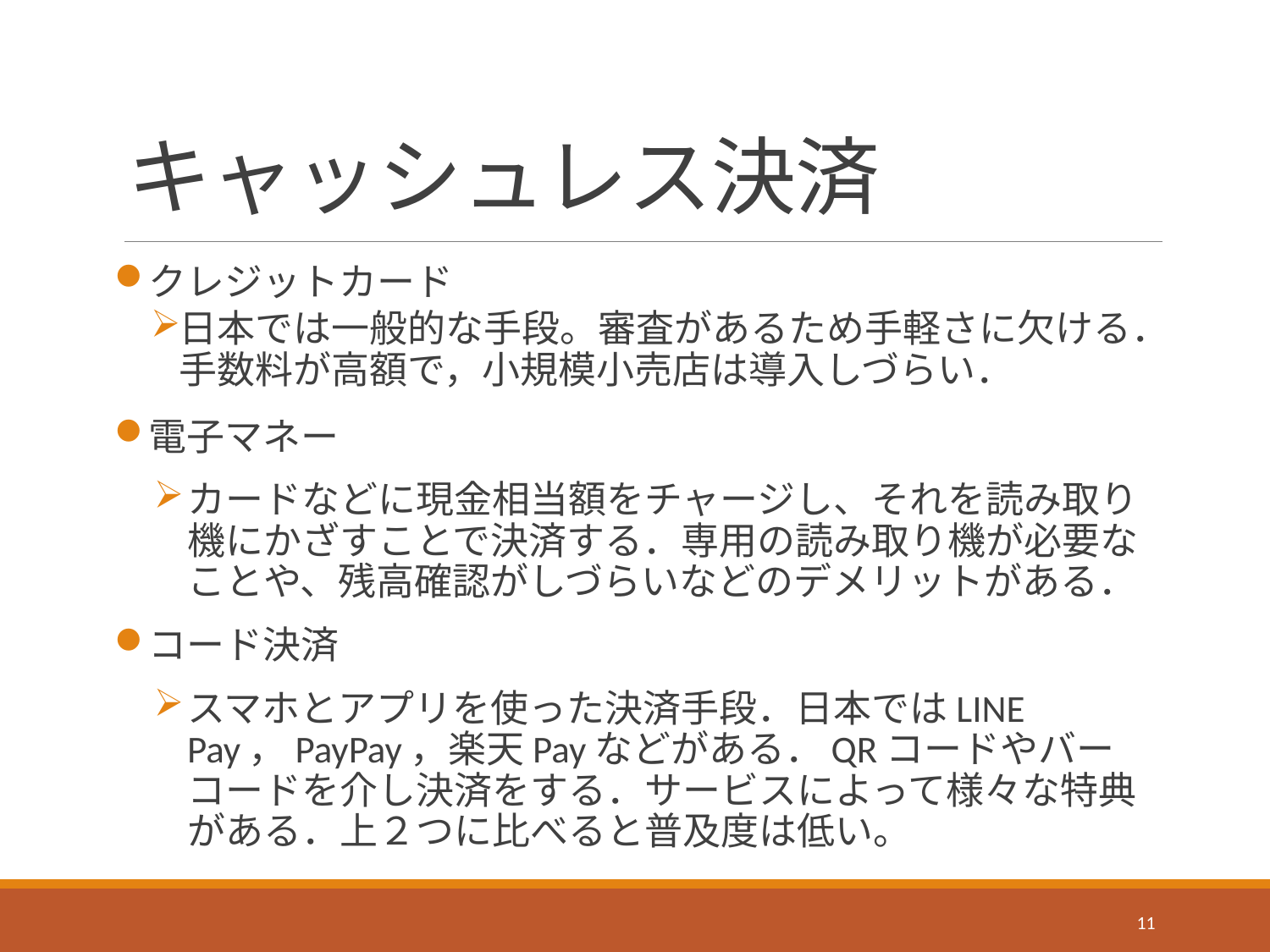

# キャッシュレス決済
クレジットカード
日本では一般的な手段。審査があるため手軽さに欠ける．手数料が高額で，小規模小売店は導入しづらい．
電子マネー
カードなどに現金相当額をチャージし、それを読み取り機にかざすことで決済する．専用の読み取り機が必要なことや、残高確認がしづらいなどのデメリットがある．
コード決済
スマホとアプリを使った決済手段．日本ではLINE Pay，PayPay，楽天Payなどがある．QRコードやバーコードを介し決済をする．サービスによって様々な特典がある．上２つに比べると普及度は低い。
11